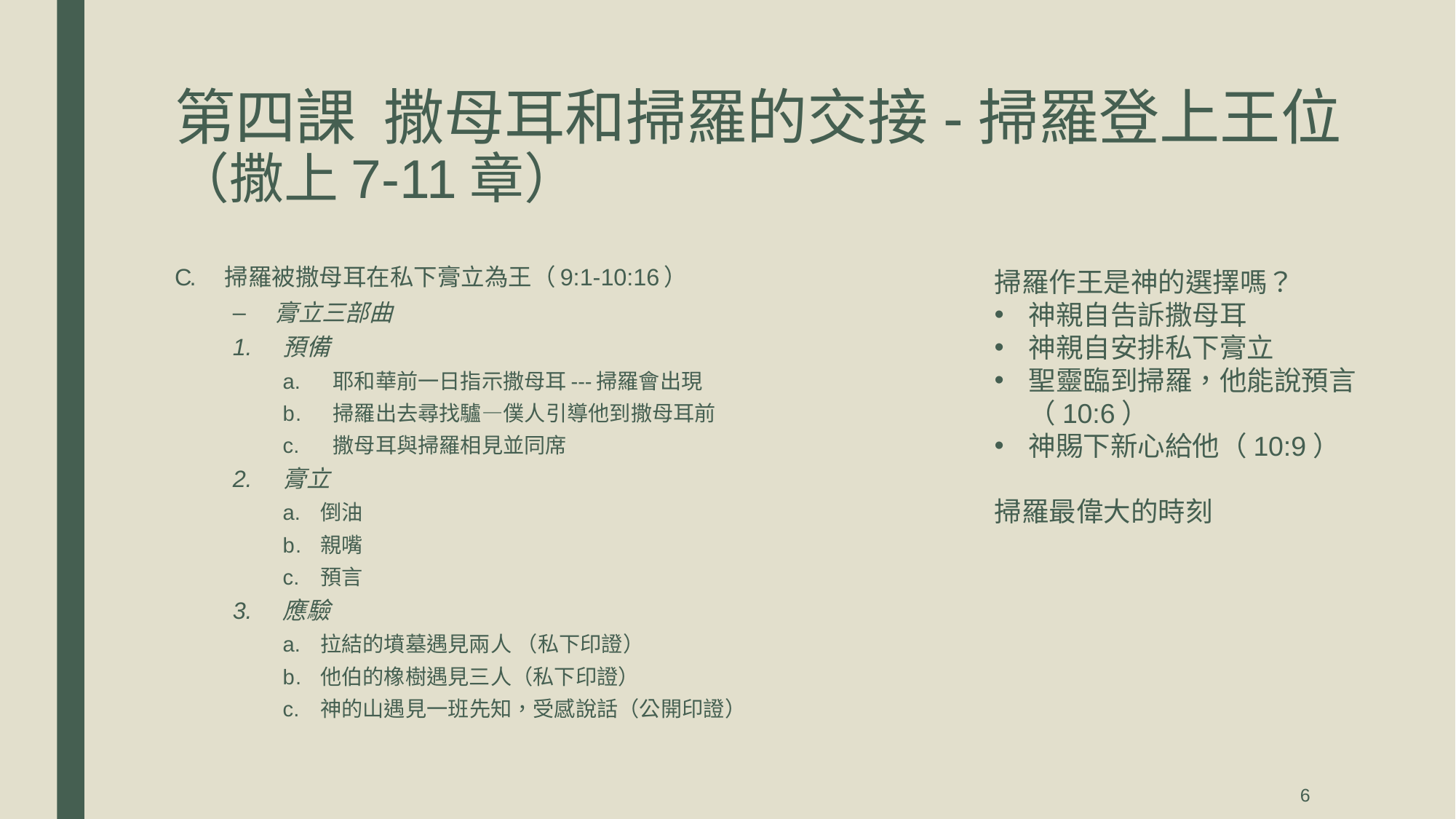

# 第四課  撒母耳和掃羅的交接-掃羅登上王位 （撒上7-11章）
掃羅被撒母耳在私下膏立為王（9:1-10:16）
膏立三部曲
預備
耶和華前一日指示撒母耳---掃羅會出現
掃羅出去尋找驢—僕人引導他到撒母耳前
撒母耳與掃羅相見並同席
膏立
倒油
親嘴
預言
應驗
拉結的墳墓遇見兩人 （私下印證）
他伯的橡樹遇見三人（私下印證）
神的山遇見一班先知，受感說話（公開印證）

掃羅作王是神的選擇嗎？
神親自告訴撒母耳
神親自安排私下膏立
聖靈臨到掃羅，他能說預言（10:6）
神賜下新心給他（10:9）

掃羅最偉大的時刻

6